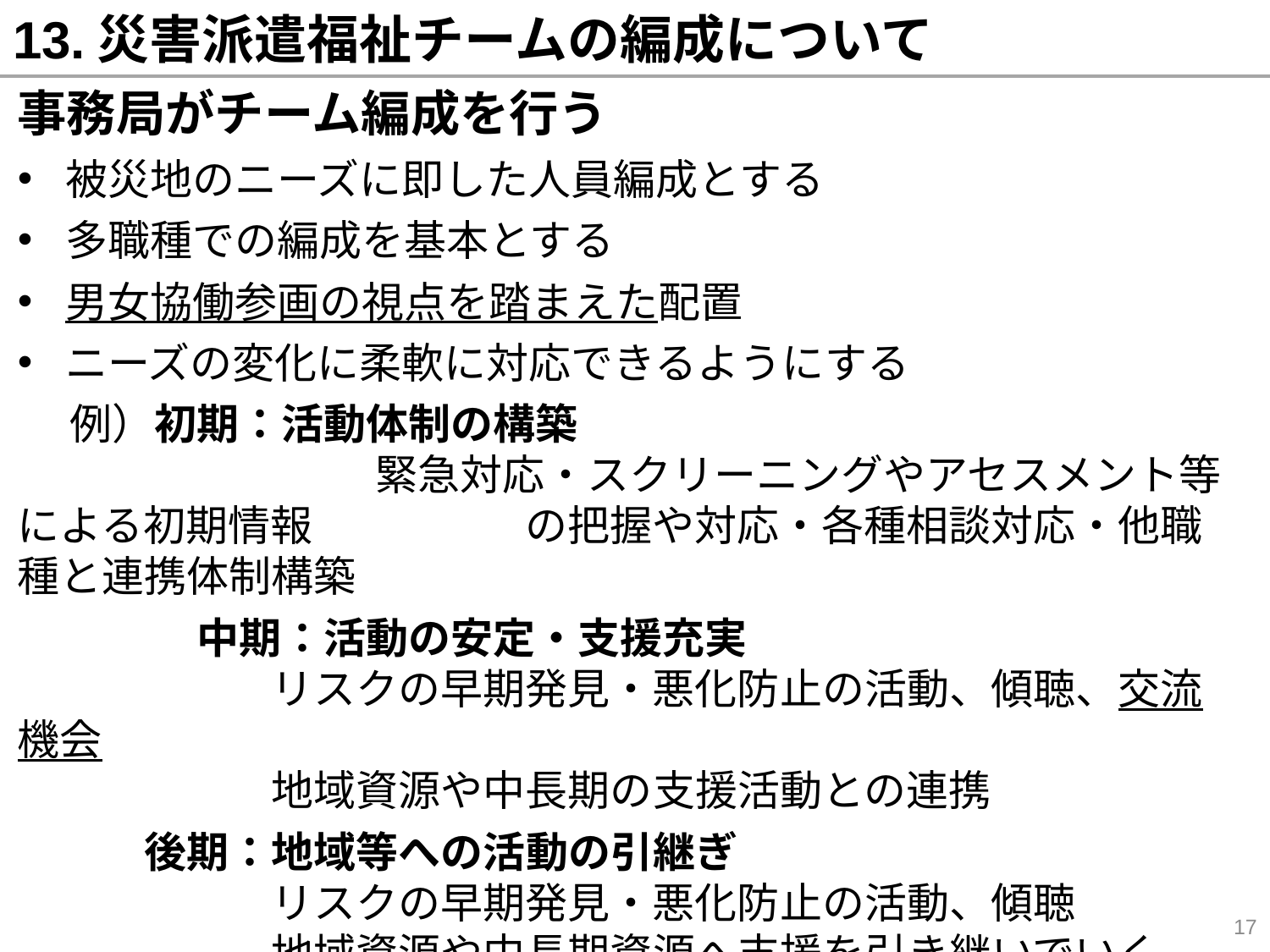

# 13.災害派遣福祉チームの編成について
事務局がチーム編成を行う
被災地のニーズに即した人員編成とする
多職種での編成を基本とする
男女協働参画の視点を踏まえた配置
ニーズの変化に柔軟に対応できるようにする
　 例）初期：活動体制の構築
　　　　　 　　　 緊急対応・スクリーニングやアセスメント等による初期情報		の把握や対応・各種相談対応・他職種と連携体制構築
　　　　 中期：活動の安定・支援充実
		リスクの早期発見・悪化防止の活動、傾聴、交流機会
		地域資源や中長期の支援活動との連携
　　	後期：地域等への活動の引継ぎ
		リスクの早期発見・悪化防止の活動、傾聴
		地域資源や中長期資源へ支援を引き継いでいく
17